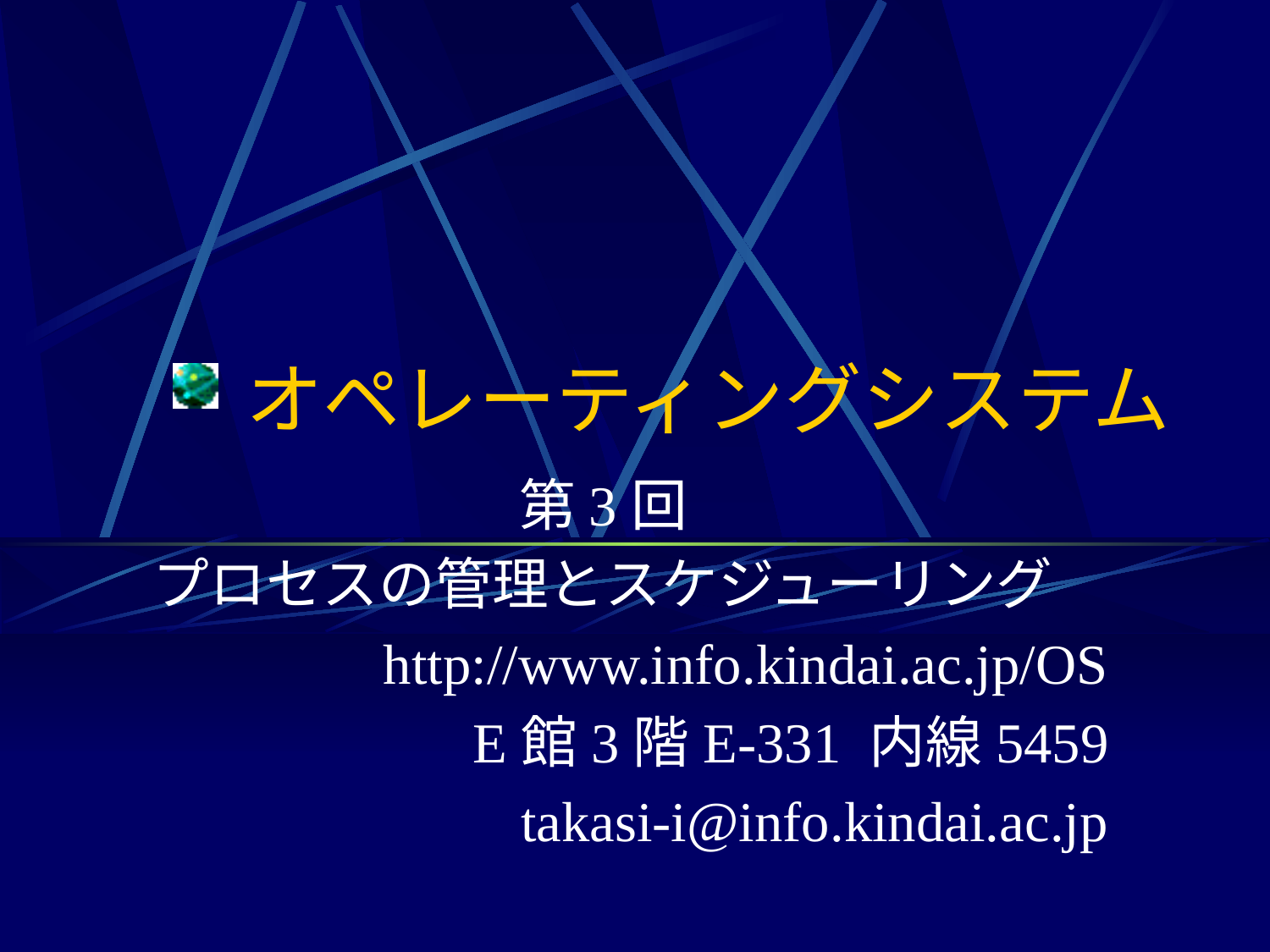

# オペレーティングシステム
第3回
プロセスの管理とスケジューリング
http://www.info.kindai.ac.jp/OS
E館3階E-331 内線5459
takasi-i@info.kindai.ac.jp